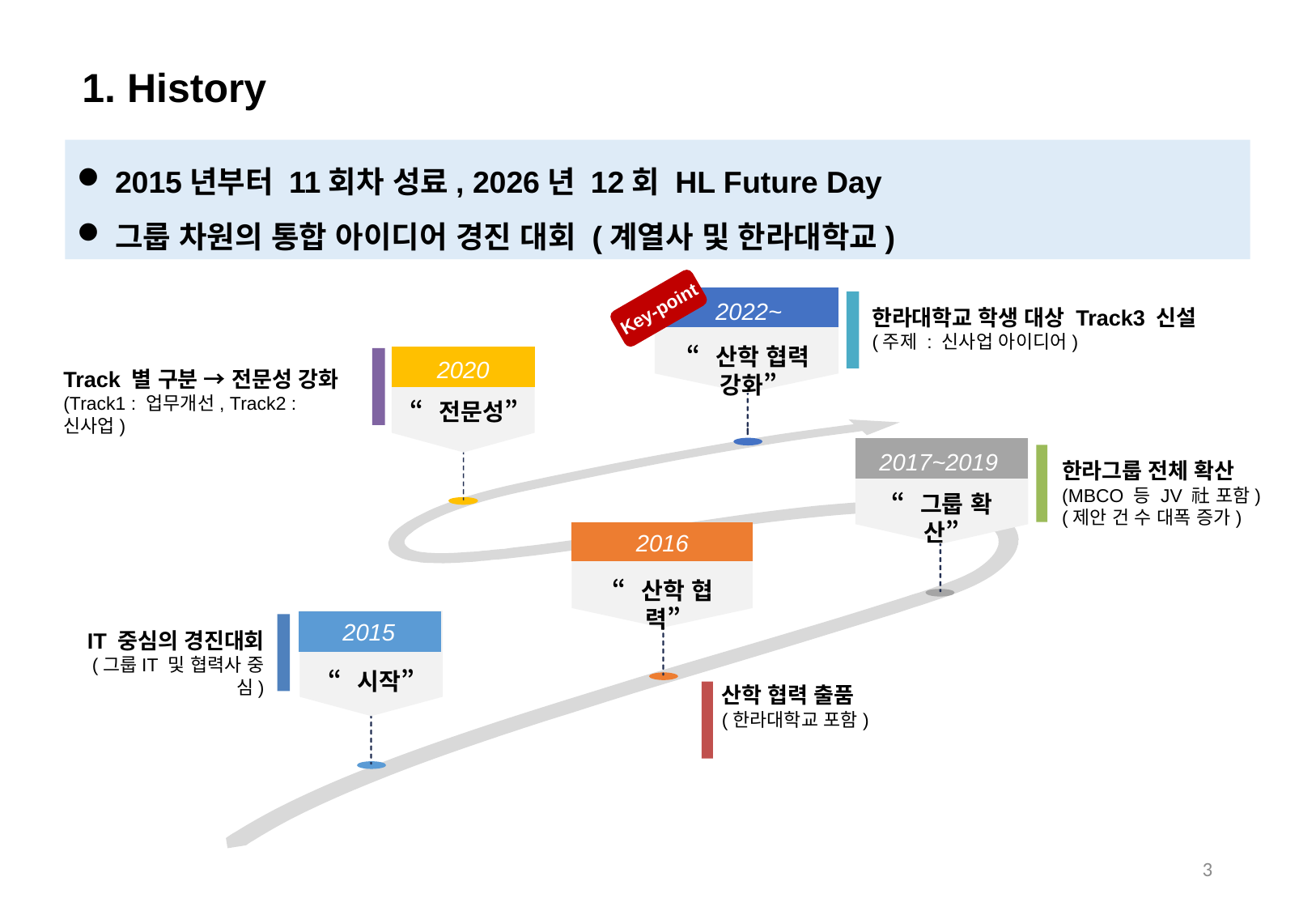

1. History
2015년부터 11회차 성료, 2026년 12회 HL Future Day
그룹 차원의 통합 아이디어 경진 대회 (계열사 및 한라대학교)

Key-point
2022~

한라대학교 학생 대상 Track3 신설
(주제 : 신사업 아이디어)
“산학 협력 강화”

2020
Track 별 구분 → 전문성 강화
(Track1 : 업무개선, Track2 : 신사업)
“전문성”

2017~2019

한라그룹 전체 확산
(MBCO 등 JV 社 포함)
(제안 건 수 대폭 증가)

“그룹 확산”

2016

“산학 협력”

2015

IT 중심의 경진대회
(그룹IT 및 협력사 중심)

“시작”

산학 협력 출품
(한라대학교 포함)

3